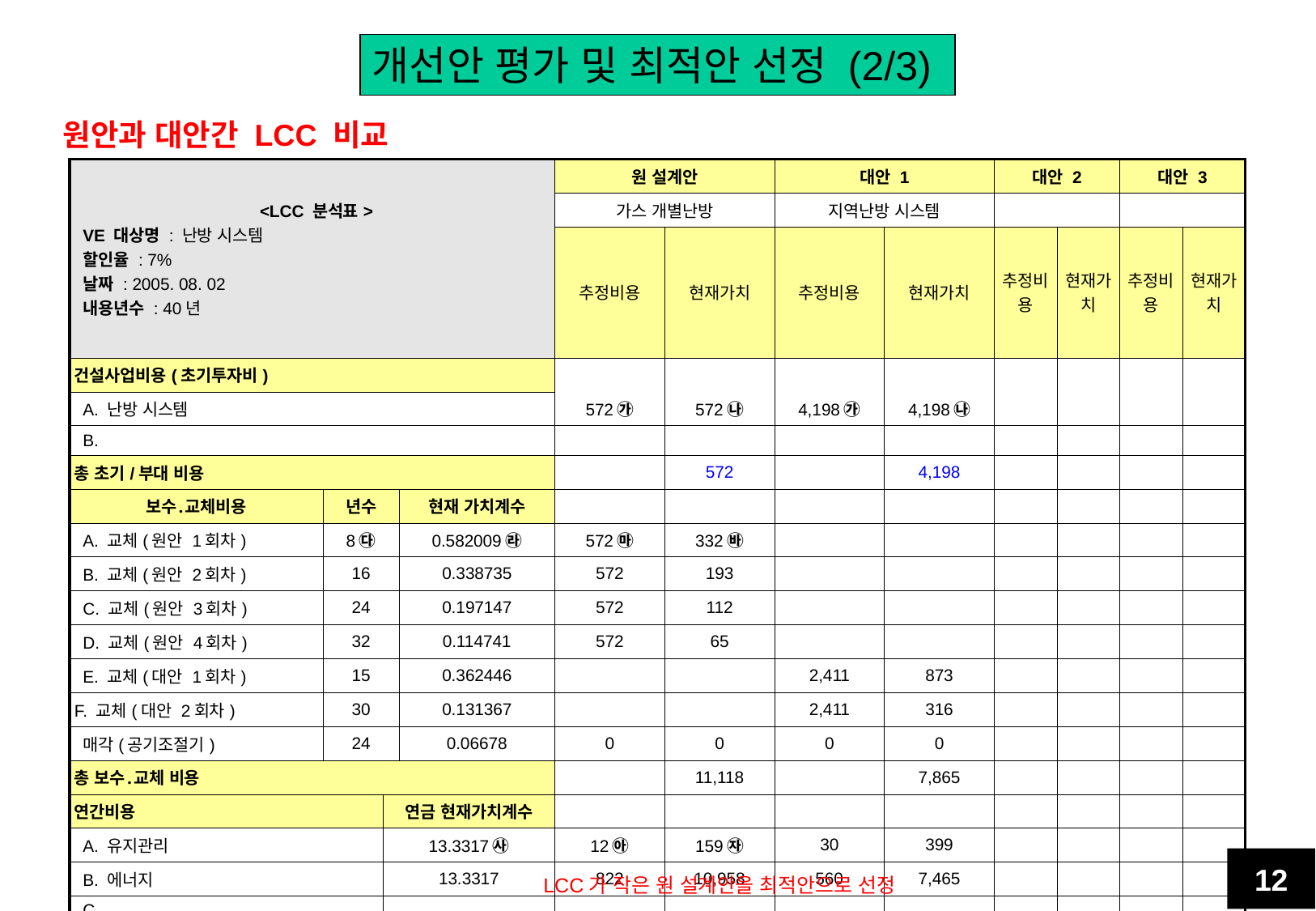

개선안 평가 및 최적안 선정 (2/3)
원안과 대안간 LCC 비교
| <LCC 분석표> VE 대상명 : 난방 시스템 할인율 : 7% 날짜 : 2005. 08. 02 내용년수 : 40년 |  |  |  | 원 설계안 |  | 대안 1 |  | 대안 2 |  | 대안 3 |  |
| --- | --- | --- | --- | --- | --- | --- | --- | --- | --- | --- | --- |
|  |  |  |  | 가스 개별난방 |  | 지역난방 시스템 |  |  |  |  |  |
|  |  |  |  | 추정비용 | 현재가치 | 추정비용 | 현재가치 | 추정비용 | 현재가치 | 추정비용 | 현재가치 |
| 건설사업비용(초기투자비) |  |  |  |  |  |  |  |  |  |  |  |
| A. 난방 시스템 |  |  |  | 572㉮ | 572㉯ | 4,198㉮ | 4,198㉯ |  |  |  |  |
| B. |  |  |  |  |  |  |  |  |  |  |  |
| 총 초기/부대 비용 |  |  |  |  | 572 |  | 4,198 |  |  |  |  |
| 보수․교체비용 | 년수 |  | 현재 가치계수 |  |  |  |  |  |  |  |  |
| A. 교체(원안 1회차) | 8㉰ |  | 0.582009㉱ | 572㉲ | 332㉳ |  |  |  |  |  |  |
| B. 교체(원안 2회차) | 16 |  | 0.338735 | 572 | 193 |  |  |  |  |  |  |
| C. 교체(원안 3회차) | 24 |  | 0.197147 | 572 | 112 |  |  |  |  |  |  |
| D. 교체(원안 4회차) | 32 |  | 0.114741 | 572 | 65 |  |  |  |  |  |  |
| E. 교체(대안 1회차) | 15 |  | 0.362446 |  |  | 2,411 | 873 |  |  |  |  |
| F. 교체(대안 2회차) | 30 |  | 0.131367 |  |  | 2,411 | 316 |  |  |  |  |
| 매각(공기조절기) | 24 |  | 0.06678 | 0 | 0 | 0 | 0 |  |  |  |  |
| 총 보수․교체 비용 |  |  |  |  | 11,118 |  | 7,865 |  |  |  |  |
| 연간비용 |  | 연금 현재가치계수 |  |  |  |  |  |  |  |  |  |
| A. 유지관리 |  | 13.3317㉴ |  | 12㉵ | 159㉶ | 30 | 399 |  |  |  |  |
| B. 에너지 |  | 13.3317 |  | 822 | 10,958 | 560 | 7,465 |  |  |  |  |
| C. |  |  |  |  |  |  |  |  |  |  |  |
| 총 연간비용 |  |  |  |  | 11,118 |  | 7,865 |  |  |  |  |
| LCC 합계 |  |  |  |  | 12,395 |  | 13,254 |  |  |  |  |
| LCC 절감액 |  |  |  |  | 858 |  |  |  |  |  |  |
12
LCC가 작은 원 설계안을 최적안으로 선정